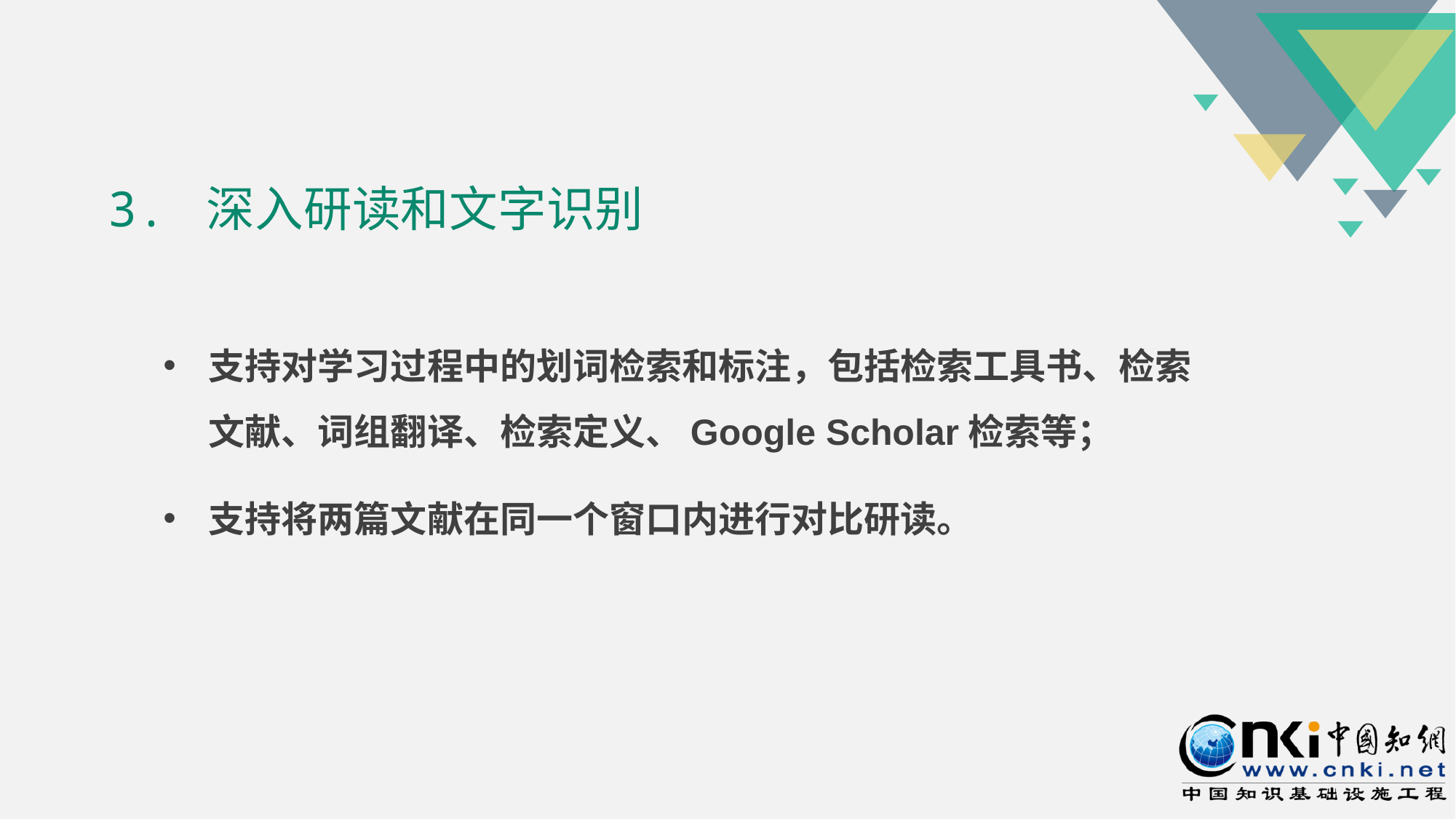

3. 深入研读和文字识别
支持对学习过程中的划词检索和标注，包括检索工具书、检索文献、词组翻译、检索定义、Google Scholar检索等；
支持将两篇文献在同一个窗口内进行对比研读。